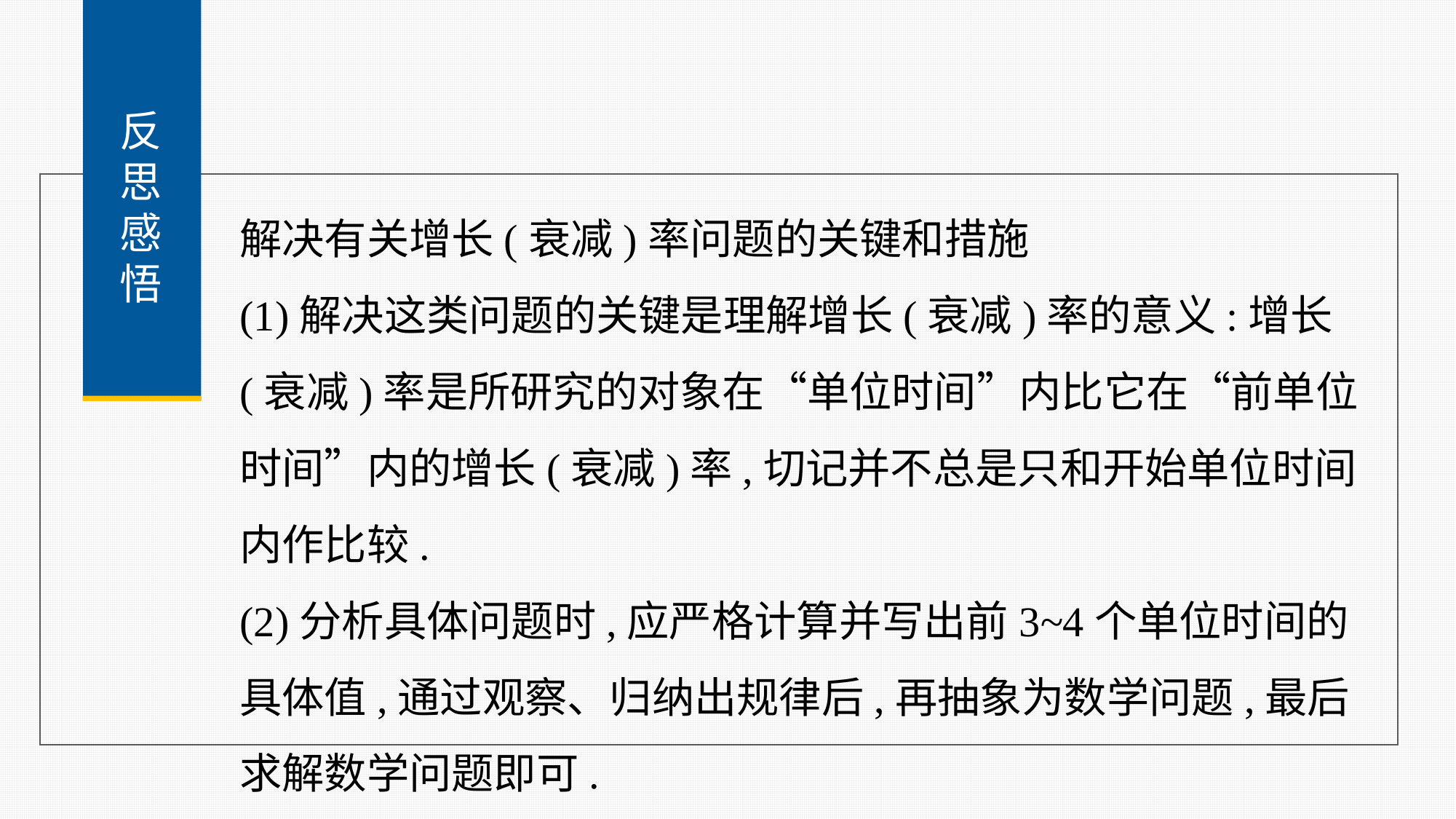

反
思
感
悟

解决有关增长(衰减)率问题的关键和措施
(1)解决这类问题的关键是理解增长(衰减)率的意义:增长(衰减)率是所研究的对象在“单位时间”内比它在“前单位时间”内的增长(衰减)率,切记并不总是只和开始单位时间内作比较.
(2)分析具体问题时,应严格计算并写出前3~4个单位时间的具体值,通过观察、归纳出规律后,再抽象为数学问题,最后求解数学问题即可.